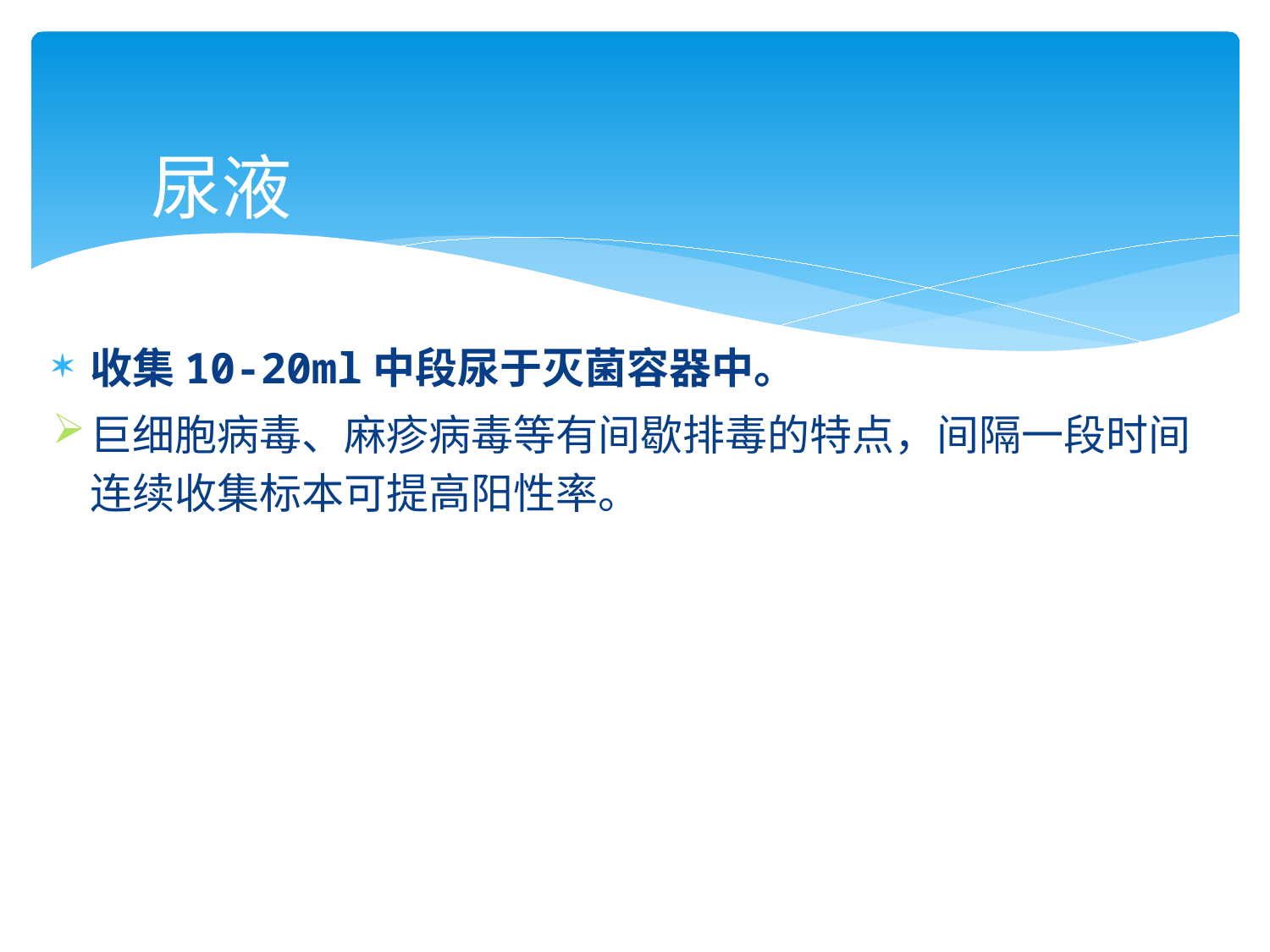

# 尿液
收集10-20ml中段尿于灭菌容器中。
巨细胞病毒、麻疹病毒等有间歇排毒的特点，间隔一段时间连续收集标本可提高阳性率。